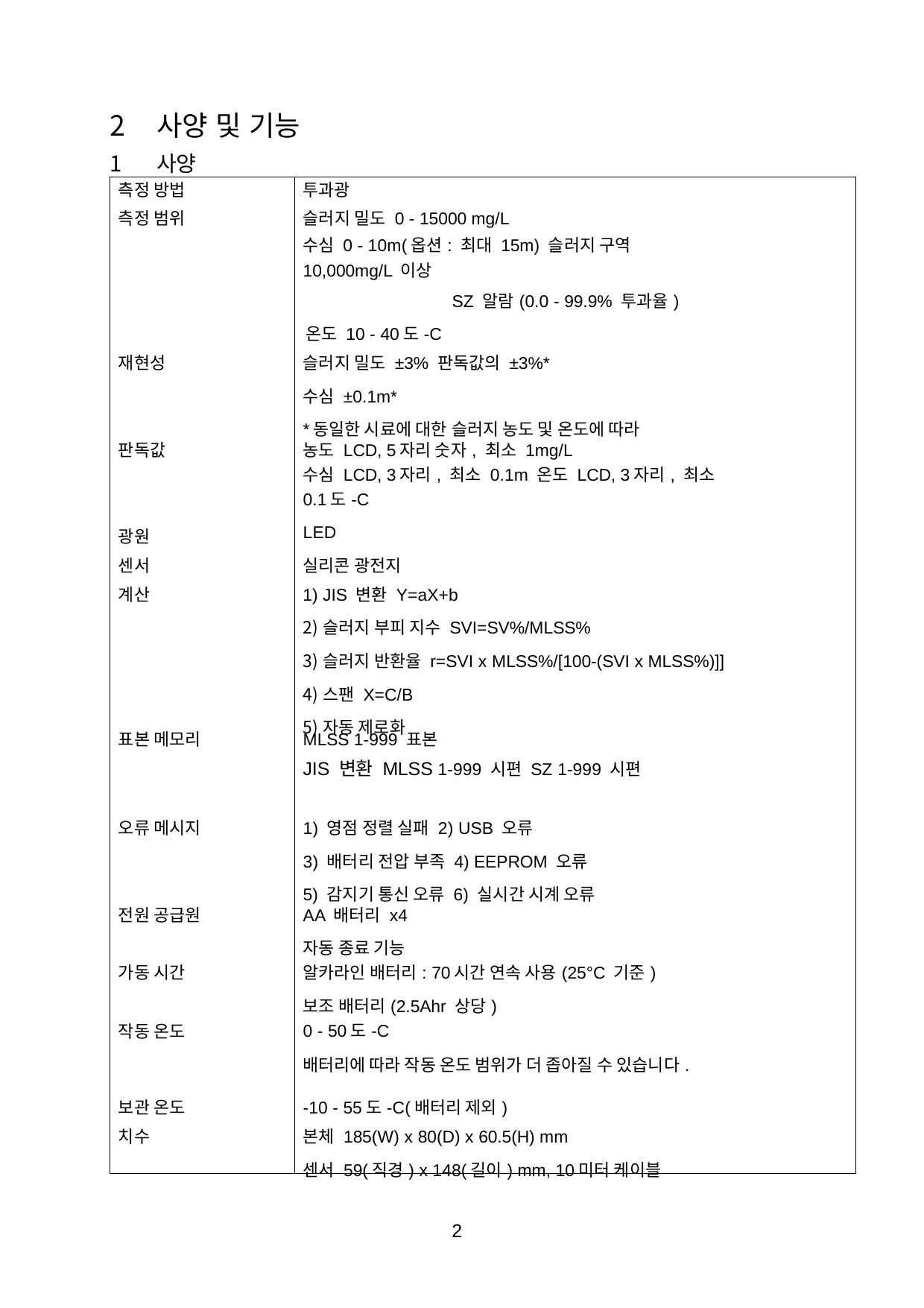

사양 및 기능
사양
| 측정 방법 | 투과광 |
| --- | --- |
| 측정 범위 | 슬러지 밀도 0 - 15000 mg/L 수심 0 - 10m(옵션: 최대 15m) 슬러지 구역 10,000mg/L 이상 SZ 알람(0.0 - 99.9% 투과율) 온도 10 - 40도-C |
| 재현성 | 슬러지 밀도 ±3% 판독값의 ±3%\* 수심 ±0.1m\* \*동일한 시료에 대한 슬러지 농도 및 온도에 따라 |
| 판독값 | 농도 LCD, 5자리 숫자, 최소 1mg/L 수심 LCD, 3자리, 최소 0.1m 온도 LCD, 3자리, 최소 0.1도-C |
| 광원 | LED |
| 센서 | 실리콘 광전지 |
| 계산 | JIS 변환 Y=aX+b 슬러지 부피 지수 SVI=SV%/MLSS% 슬러지 반환율 r=SVI x MLSS%/[100-(SVI x MLSS%)]] 스팬 X=C/B 자동 제로화 |
| 표본 메모리 | MLSS 1-999 표본 JIS 변환 MLSS 1-999 시편 SZ 1-999 시편 |
| 오류 메시지 | 1) 영점 정렬 실패 2) USB 오류 3) 배터리 전압 부족 4) EEPROM 오류 5) 감지기 통신 오류 6) 실시간 시계 오류 |
| 전원 공급원 | AA 배터리 x4 자동 종료 기능 |
| 가동 시간 | 알카라인 배터리: 70시간 연속 사용(25°C 기준) 보조 배터리(2.5Ahr 상당) |
| 작동 온도 | 0 - 50도-C 배터리에 따라 작동 온도 범위가 더 좁아질 수 있습니다. |
| 보관 온도 | -10 - 55도-C(배터리 제외) |
| 치수 | 본체 185(W) x 80(D) x 60.5(H) mm 센서 59(직경) x 148(길이) mm, 10미터 케이블 |
2